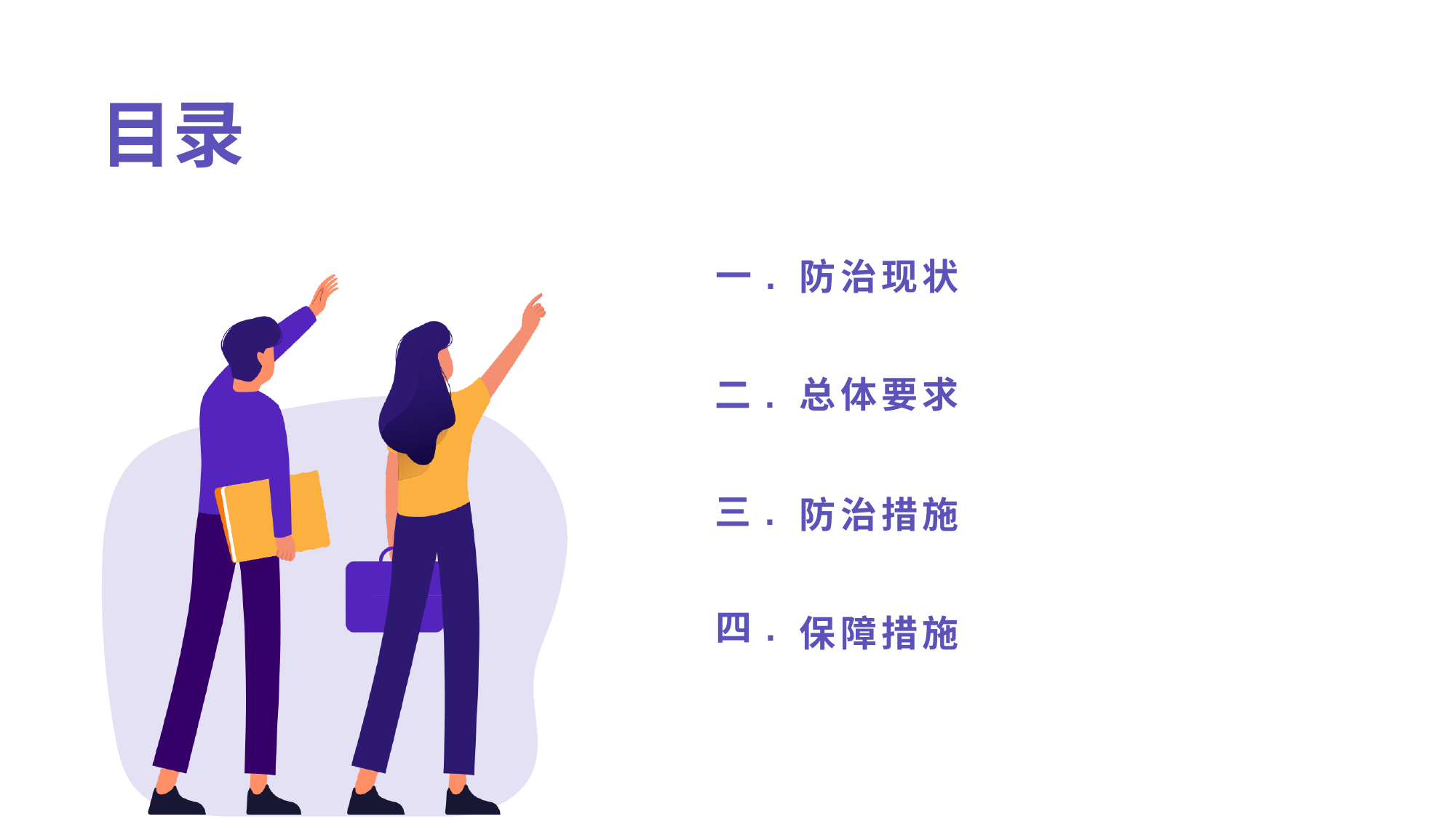

# 目录
    一.
防治现状
  二.
总体要求
三.
防治措施
    四.
保障措施